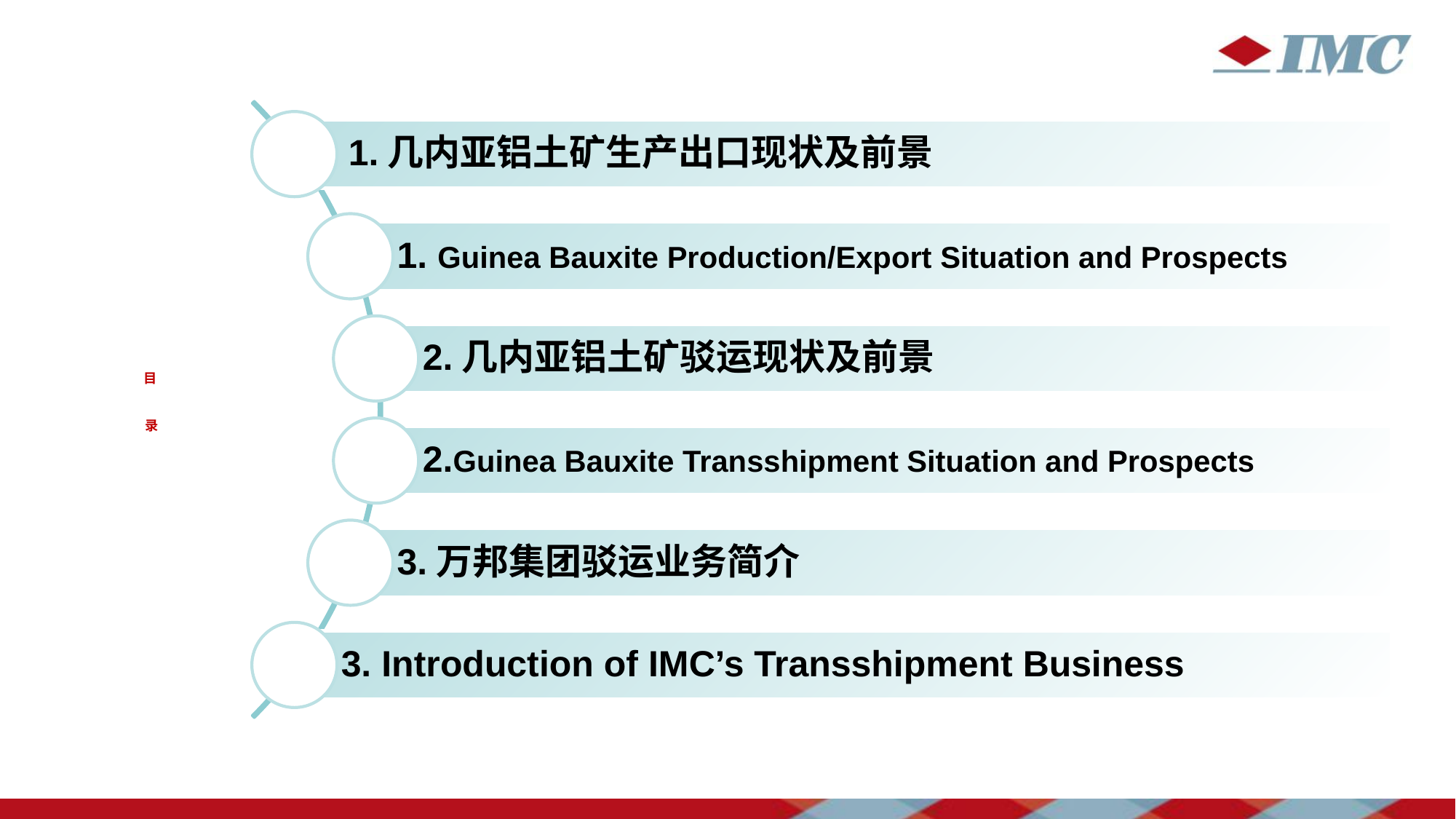

1.几内亚铝土矿生产出口现状及前景
1. Guinea Bauxite Production/Export Situation and Prospects
2.几内亚铝土矿驳运现状及前景
2.Guinea Bauxite Transshipment Situation and Prospects
3.万邦集团驳运业务简介
3. Introduction of IMC’s Transshipment Business
# 目 录